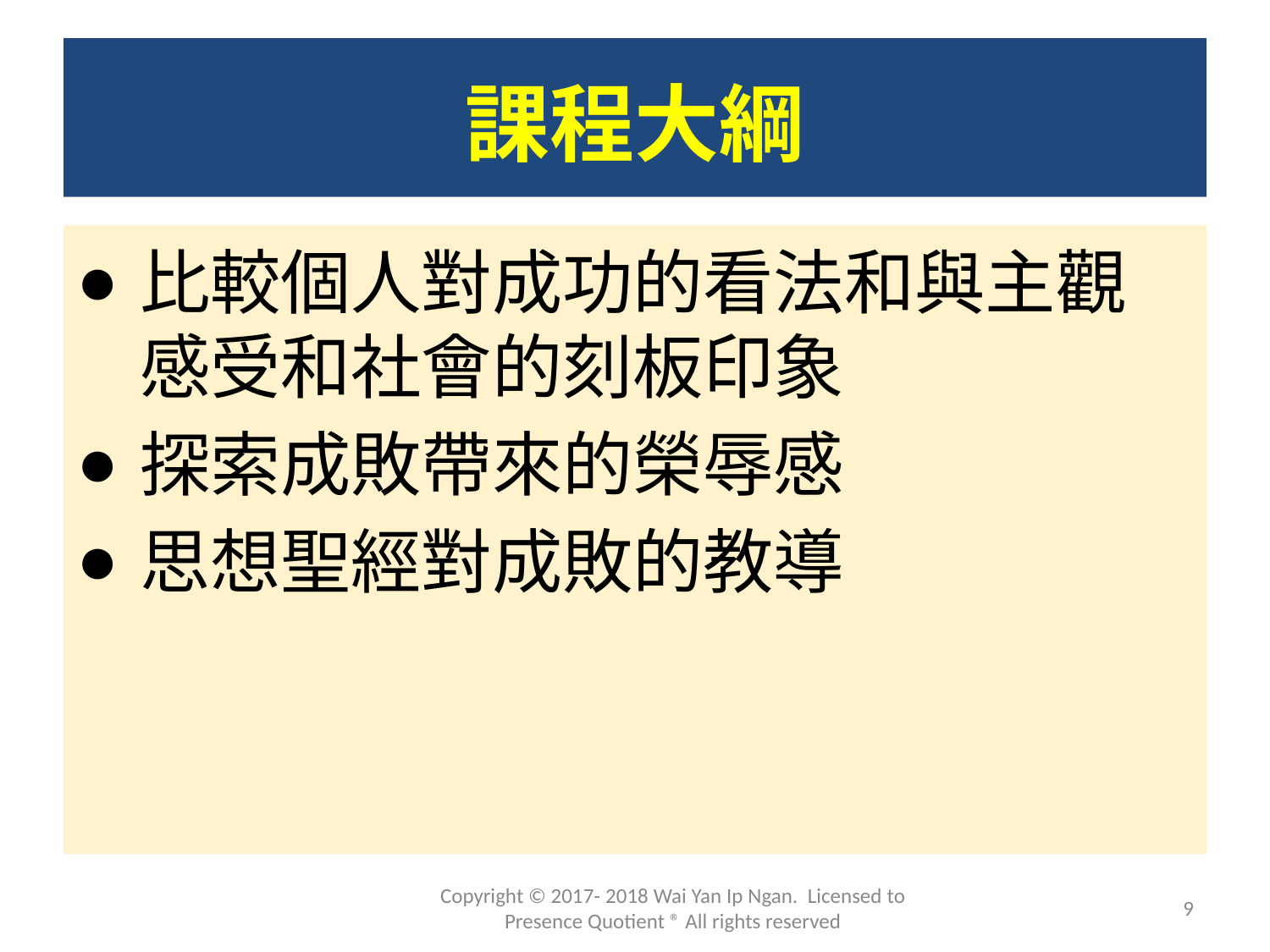

# 課程大綱

比較個人對成功的看法和與主觀感受和社會的刻板印象
探索成敗帶來的榮辱感
思想聖經對成敗的教導

Copyright © 2017- 2018 Wai Yan Ip Ngan.  Licensed to Presence Quotient ® All rights reserved
9